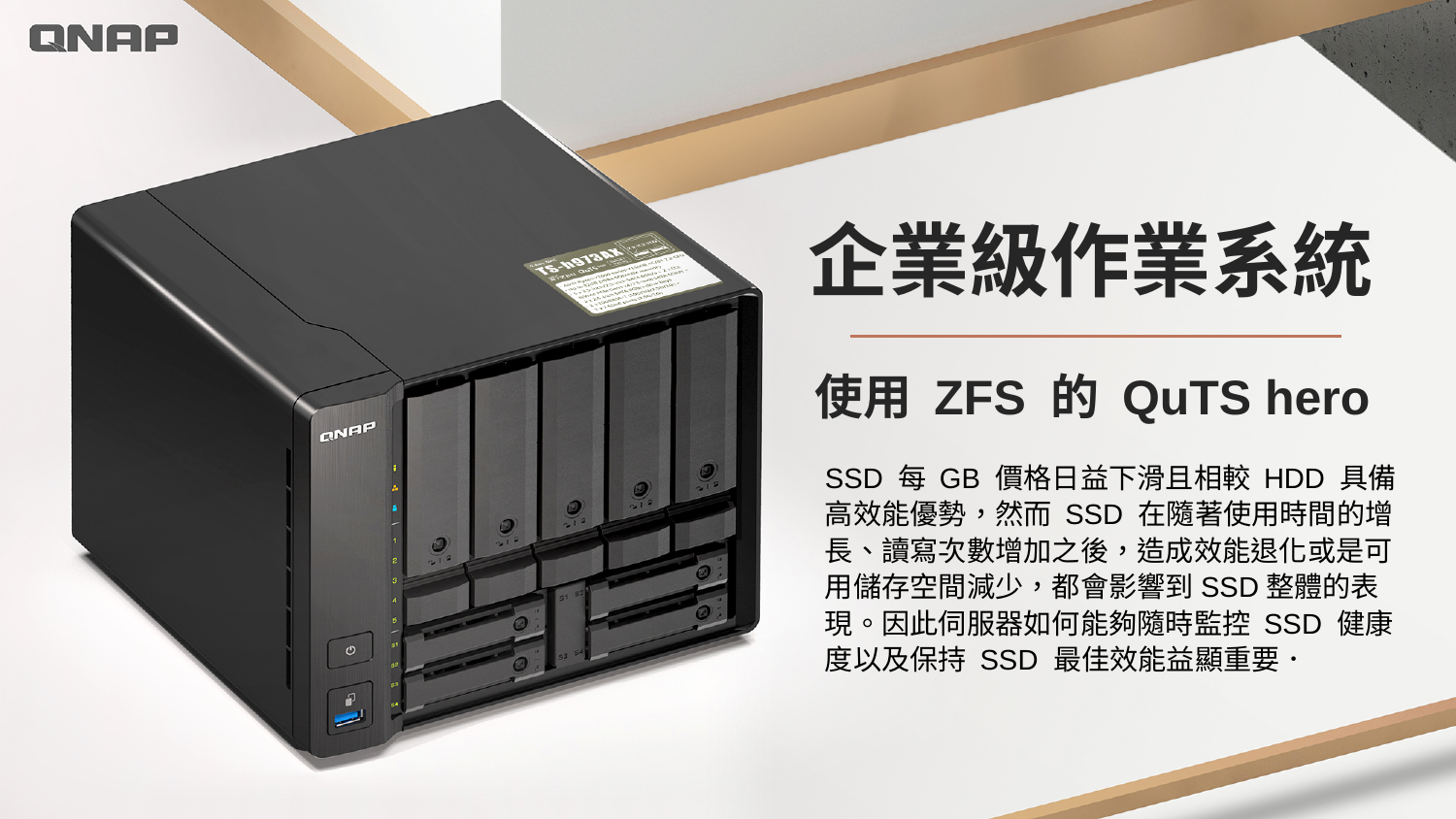

企業級作業系統
使用 ZFS 的 QuTS hero
SSD 每 GB 價格日益下滑且相較 HDD 具備高效能優勢，然而 SSD 在隨著使用時間的增長、讀寫次數增加之後，造成效能退化或是可用儲存空間減少，都會影響到SSD整體的表現。因此伺服器如何能夠隨時監控 SSD 健康度以及保持 SSD 最佳效能益顯重要．